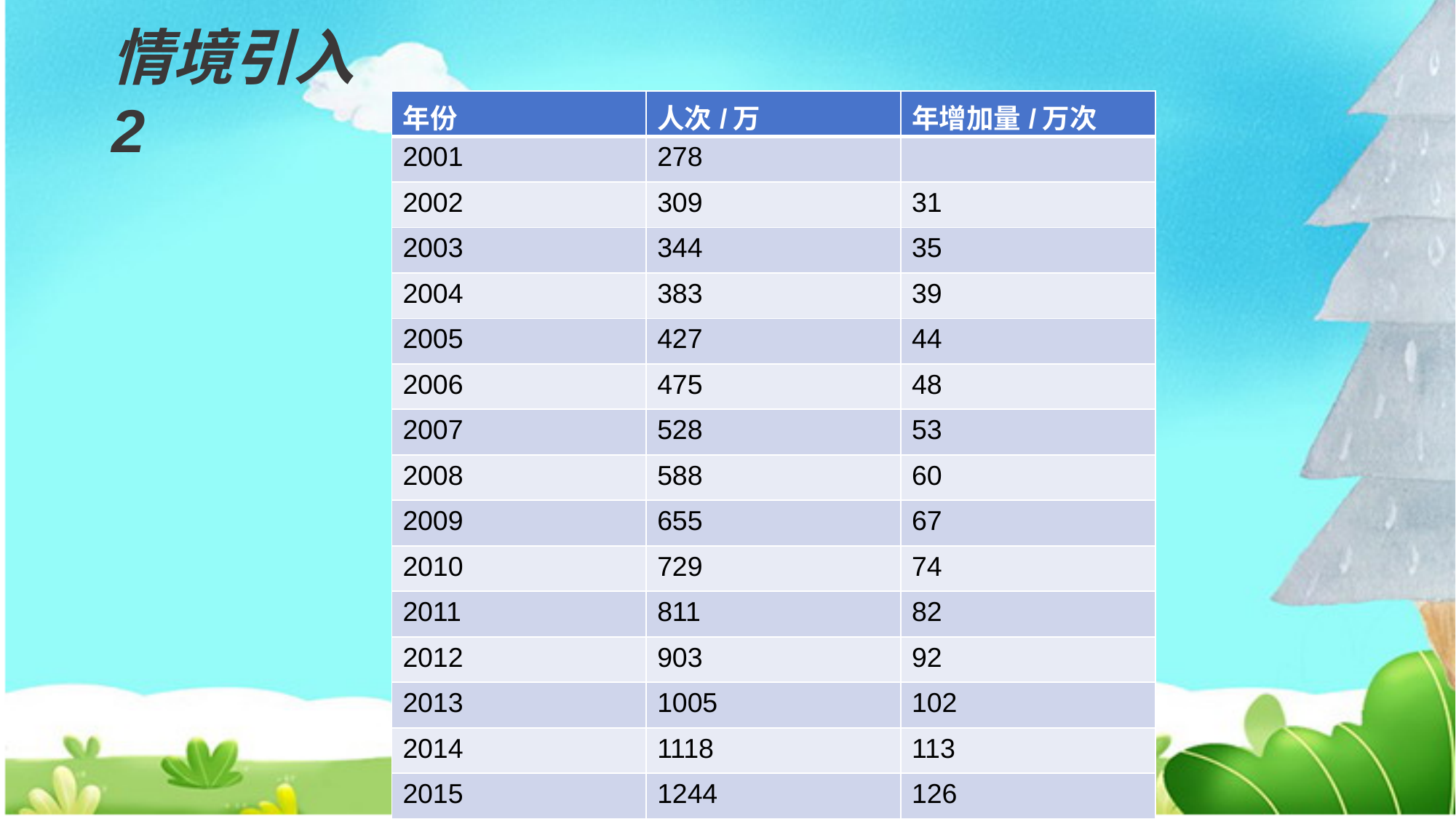

情境引入2
| 年份 | 人次/万 | 年增加量/万次 |
| --- | --- | --- |
| 2001 | 278 |  |
| 2002 | 309 | 31 |
| 2003 | 344 | 35 |
| 2004 | 383 | 39 |
| 2005 | 427 | 44 |
| 2006 | 475 | 48 |
| 2007 | 528 | 53 |
| 2008 | 588 | 60 |
| 2009 | 655 | 67 |
| 2010 | 729 | 74 |
| 2011 | 811 | 82 |
| 2012 | 903 | 92 |
| 2013 | 1005 | 102 |
| 2014 | 1118 | 113 |
| 2015 | 1244 | 126 |